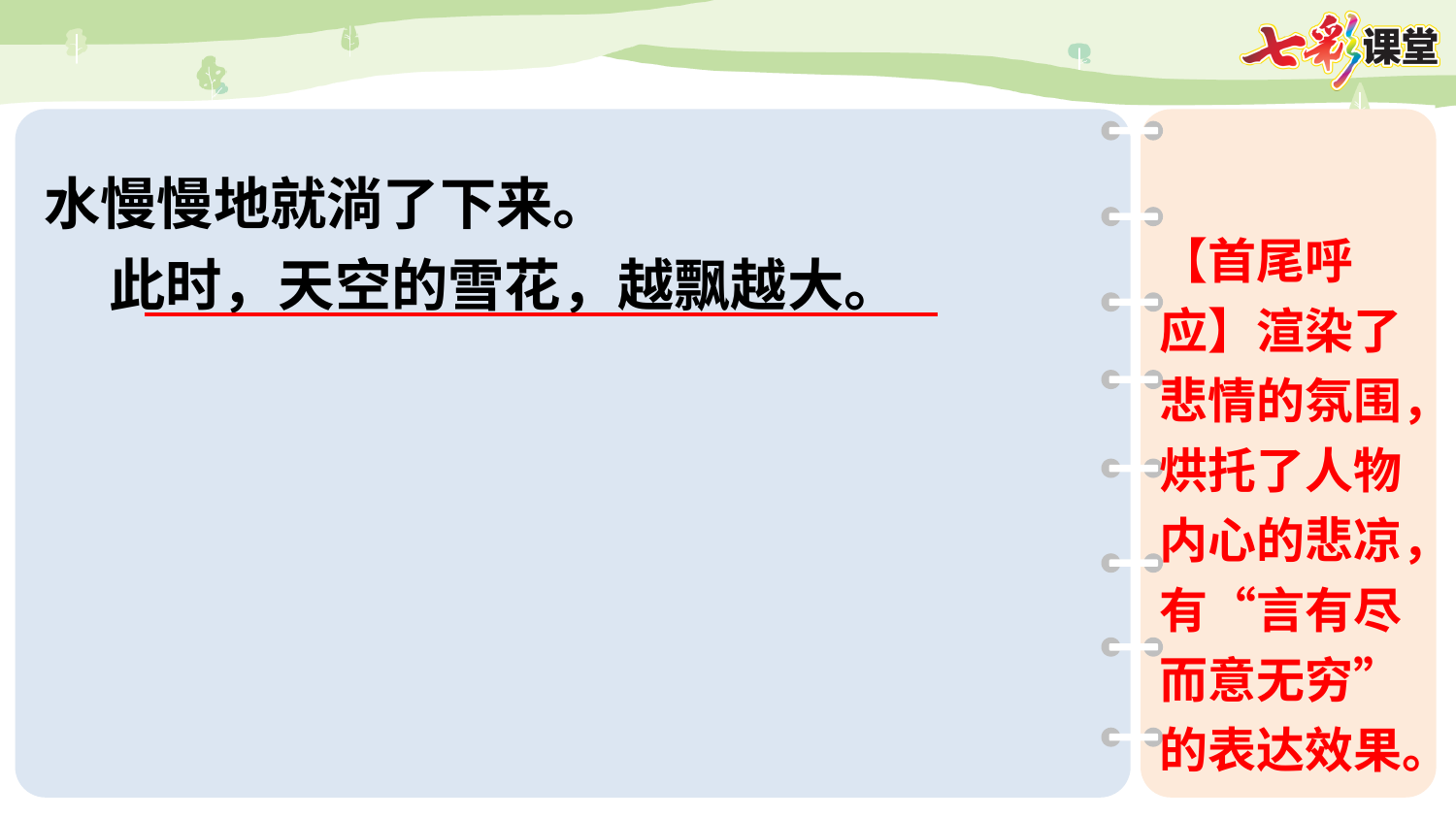

水慢慢地就淌了下来。
    此时，天空的雪花，越飘越大。
【首尾呼应】渲染了悲情的氛围，烘托了人物内心的悲凉，有“言有尽而意无穷”的表达效果。